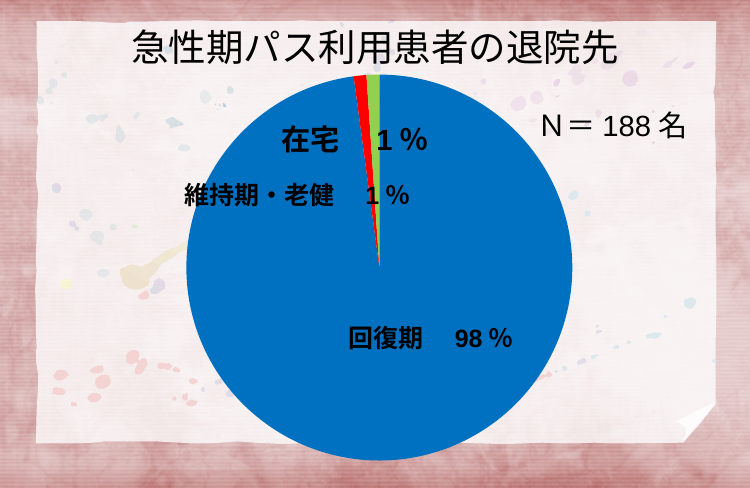

# 急性期パス利用患者の退院先

### Chart

| Category |  |
|---|---|
Ｎ＝188名
在宅　1％
維持期・老健　1％
回復期　98％